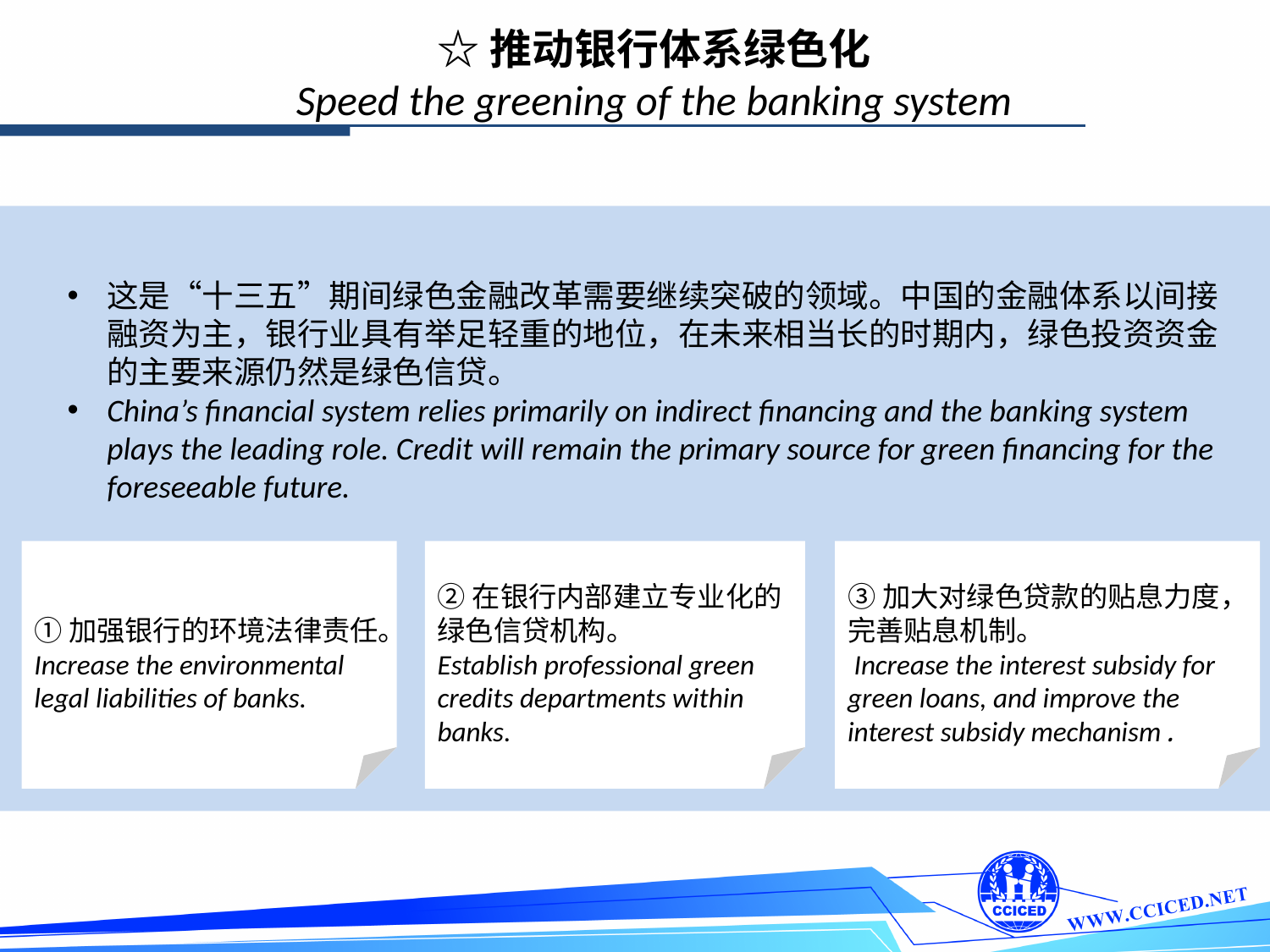

☆推动银行体系绿色化
Speed the greening of the banking system

这是“十三五”期间绿色金融改革需要继续突破的领域。中国的金融体系以间接融资为主，银行业具有举足轻重的地位，在未来相当长的时期内，绿色投资资金的主要来源仍然是绿色信贷。
China’s financial system relies primarily on indirect financing and the banking system plays the leading role. Credit will remain the primary source for green financing for the foreseeable future.

②在银行内部建立专业化的绿色信贷机构。
Establish professional green credits departments within banks.

①加强银行的环境法律责任。
Increase the environmental legal liabilities of banks.

③加大对绿色贷款的贴息力度，完善贴息机制。
 Increase the interest subsidy for green loans, and improve the interest subsidy mechanism.